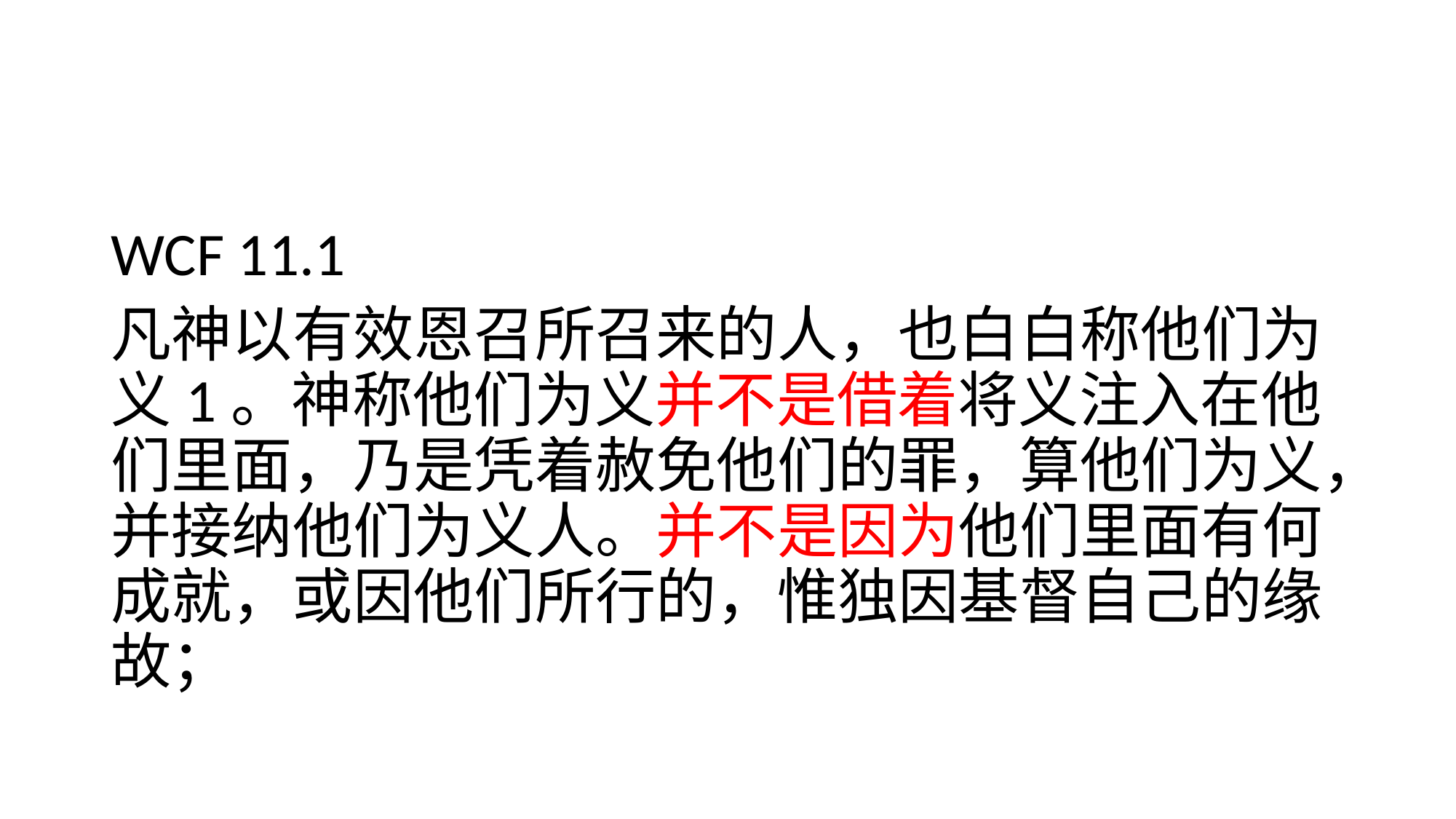

#
WCF 11.1
凡神以有效恩召所召来的人，也白白称他们为义1。神称他们为义并不是借着将义注入在他们里面，乃是凭着赦免他们的罪，算他们为义，并接纳他们为义人。并不是因为他们里面有何成就，或因他们所行的，惟独因基督自己的缘故；